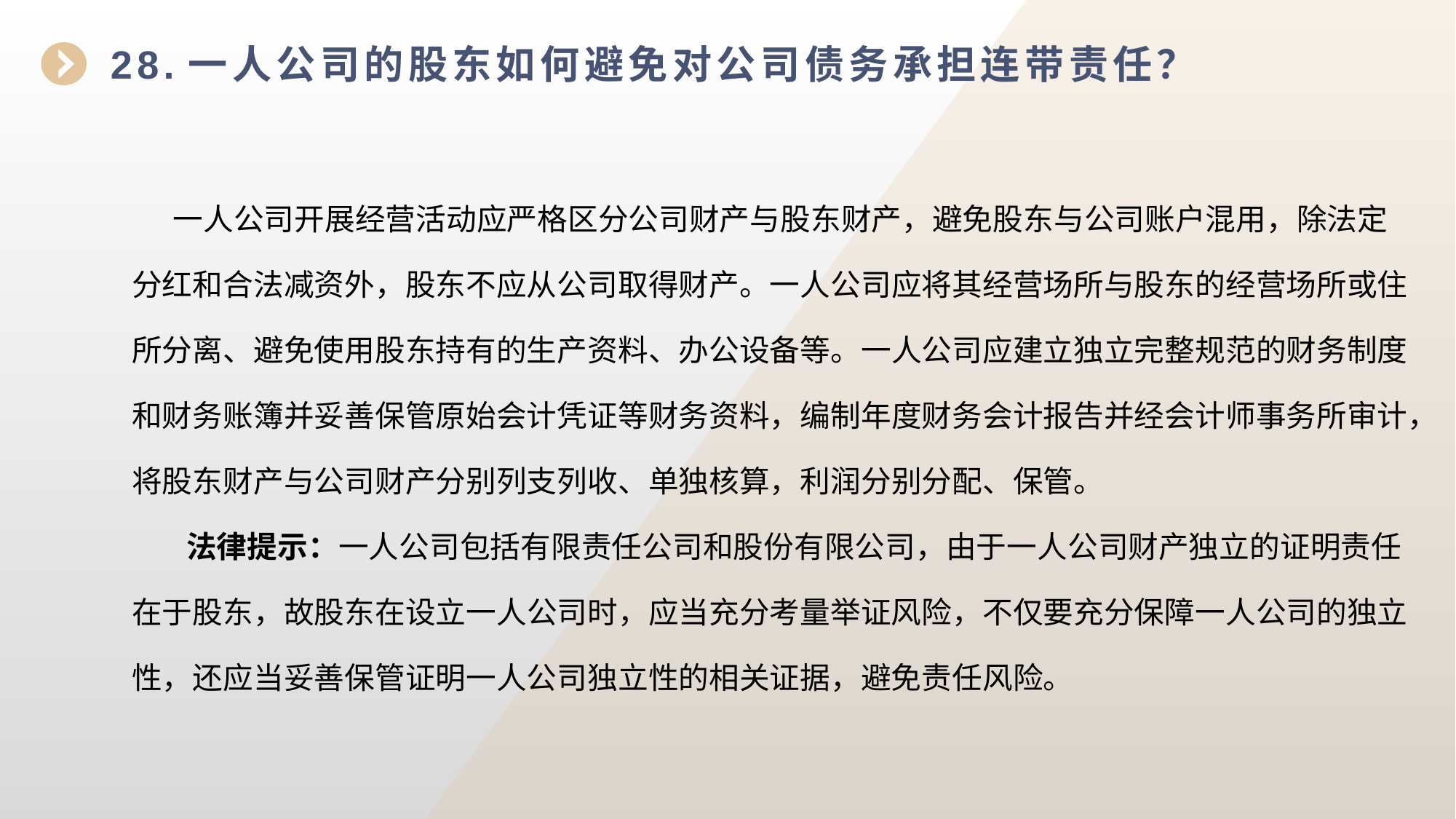

28.一人公司的股东如何避免对公司债务承担连带责任？

     一人公司开展经营活动应严格区分公司财产与股东财产，避免股东与公司账户混用，除法定分红和合法减资外，股东不应从公司取得财产。一人公司应将其经营场所与股东的经营场所或住所分离、避免使用股东持有的生产资料、办公设备等。一人公司应建立独立完整规范的财务制度和财务账簿并妥善保管原始会计凭证等财务资料，编制年度财务会计报告并经会计师事务所审计，将股东财产与公司财产分别列支列收、单独核算，利润分别分配、保管。
       法律提示：一人公司包括有限责任公司和股份有限公司，由于一人公司财产独立的证明责任在于股东，故股东在设立一人公司时，应当充分考量举证风险，不仅要充分保障一人公司的独立性，还应当妥善保管证明一人公司独立性的相关证据，避免责任风险。